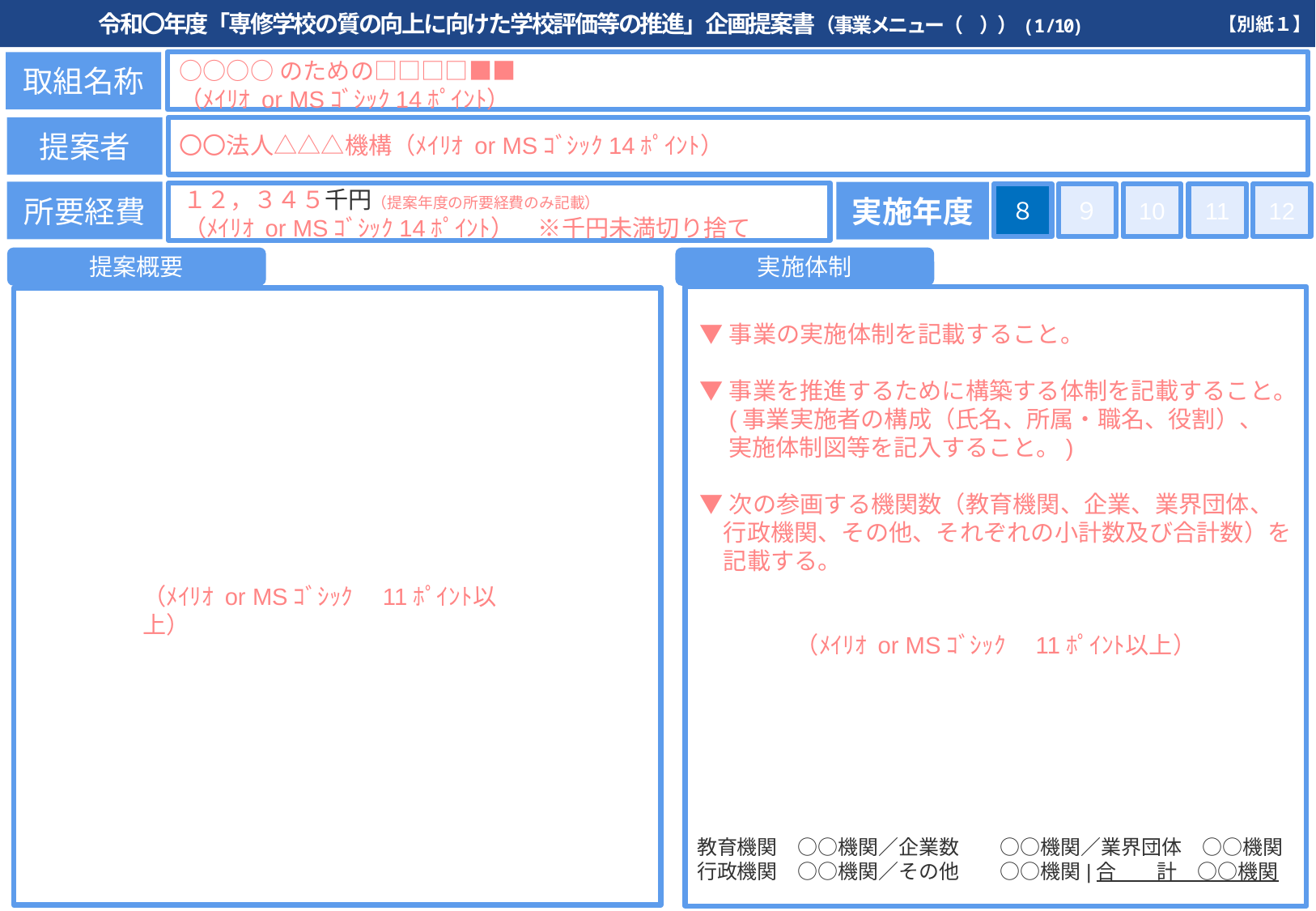

※「事業メニュー」には、委託要項の「３　委託事業の内容」に掲げられたメニュー番号を記入すること。
※「当該ページ／全体ページ数」を記載すること（以下同じ）
　（当該ページ数は自動的に入力されます。
　全体ページは置換機能で変換すれば一括で変更できます）
令和〇年度「専修学校の質の向上に向けた学校評価等の推進」企画提案書（事業メニュー（　））(1/10)
【別紙１】
○○○○のための□□□□■■
（ﾒｲﾘｵ or MSｺﾞｼｯｸ14ﾎﾟｲﾝﾄ）
取組名称

※実施年度を濃い青色、その他年度を薄い青色にしてください。
提案者

〇〇法人△△△機構（ﾒｲﾘｵ or MSｺﾞｼｯｸ14ﾎﾟｲﾝﾄ）
１２，３４５千円（提案年度の所要経費のみ記載）
（ﾒｲﾘｵ or MSｺﾞｼｯｸ14ﾎﾟｲﾝﾄ）　※千円未満切り捨て
所要経費
実施年度

９
10
11
12
８
提案概要
実施体制

▼事業の実施体制を記載すること。

▼事業を推進するために構築する体制を記載すること。
　(事業実施者の構成（氏名、所属・職名、役割）、
　 実施体制図等を記入すること。)

▼次の参画する機関数（教育機関、企業、業界団体、
　行政機関、その他、それぞれの小計数及び合計数）を
　記載する。

（ﾒｲﾘｵ or MSｺﾞｼｯｸ　11ﾎﾟｲﾝﾄ以上）
（ﾒｲﾘｵ or MSｺﾞｼｯｸ　11ﾎﾟｲﾝﾄ以上）
教育機関　○○機関／企業数　　○○機関／業界団体　○○機関
行政機関　○○機関／その他　　○○機関|合　　計　○○機関